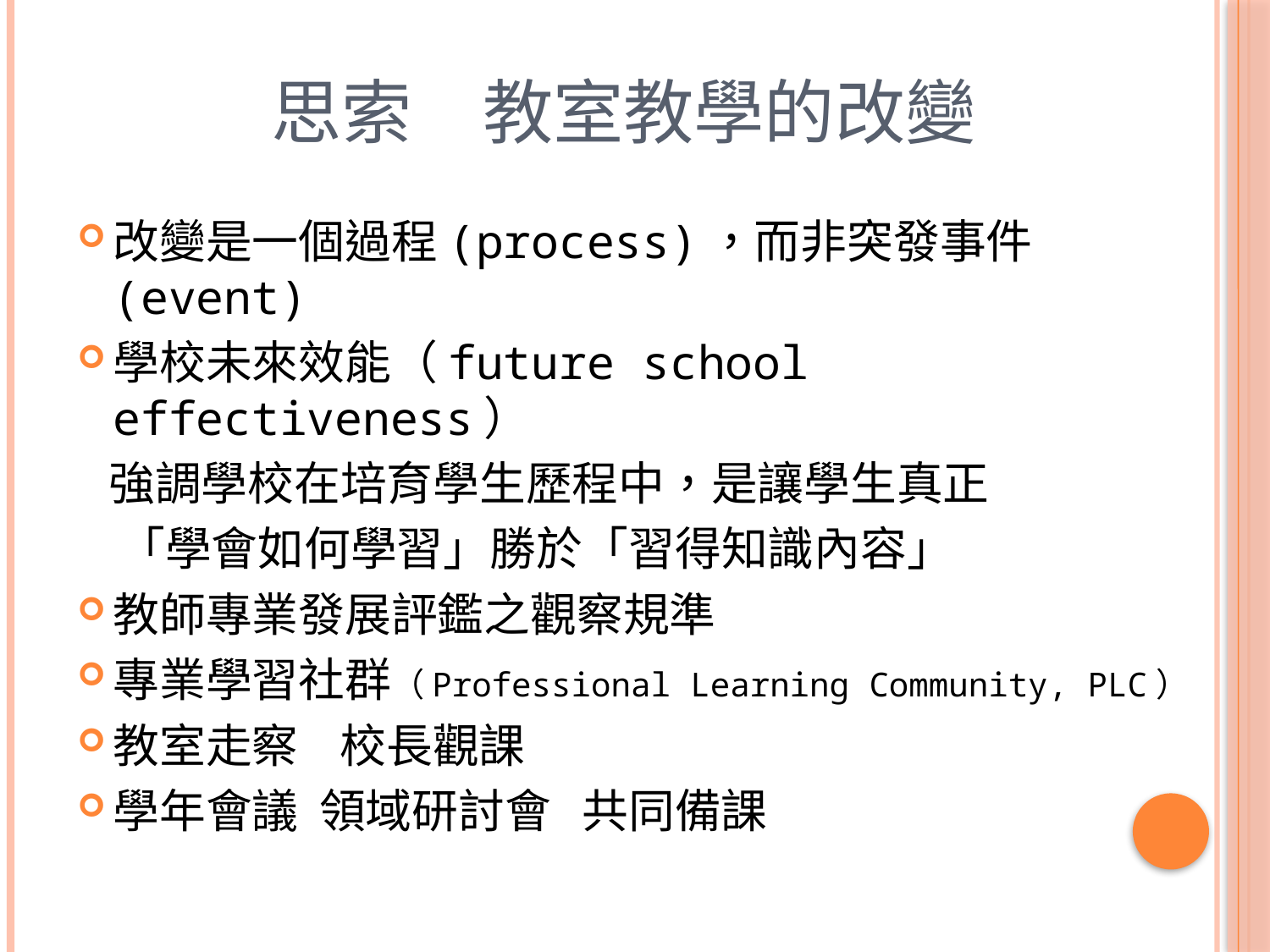

# 思索　教室教學的改變
改變是一個過程(process)，而非突發事件(event)
學校未來效能（future school effectiveness）
  強調學校在培育學生歷程中，是讓學生真正
   「學會如何學習」勝於「習得知識內容」
教師專業發展評鑑之觀察規準
專業學習社群（Professional Learning Community, PLC）
教室走察    校長觀課
學年會議  領域研討會   共同備課